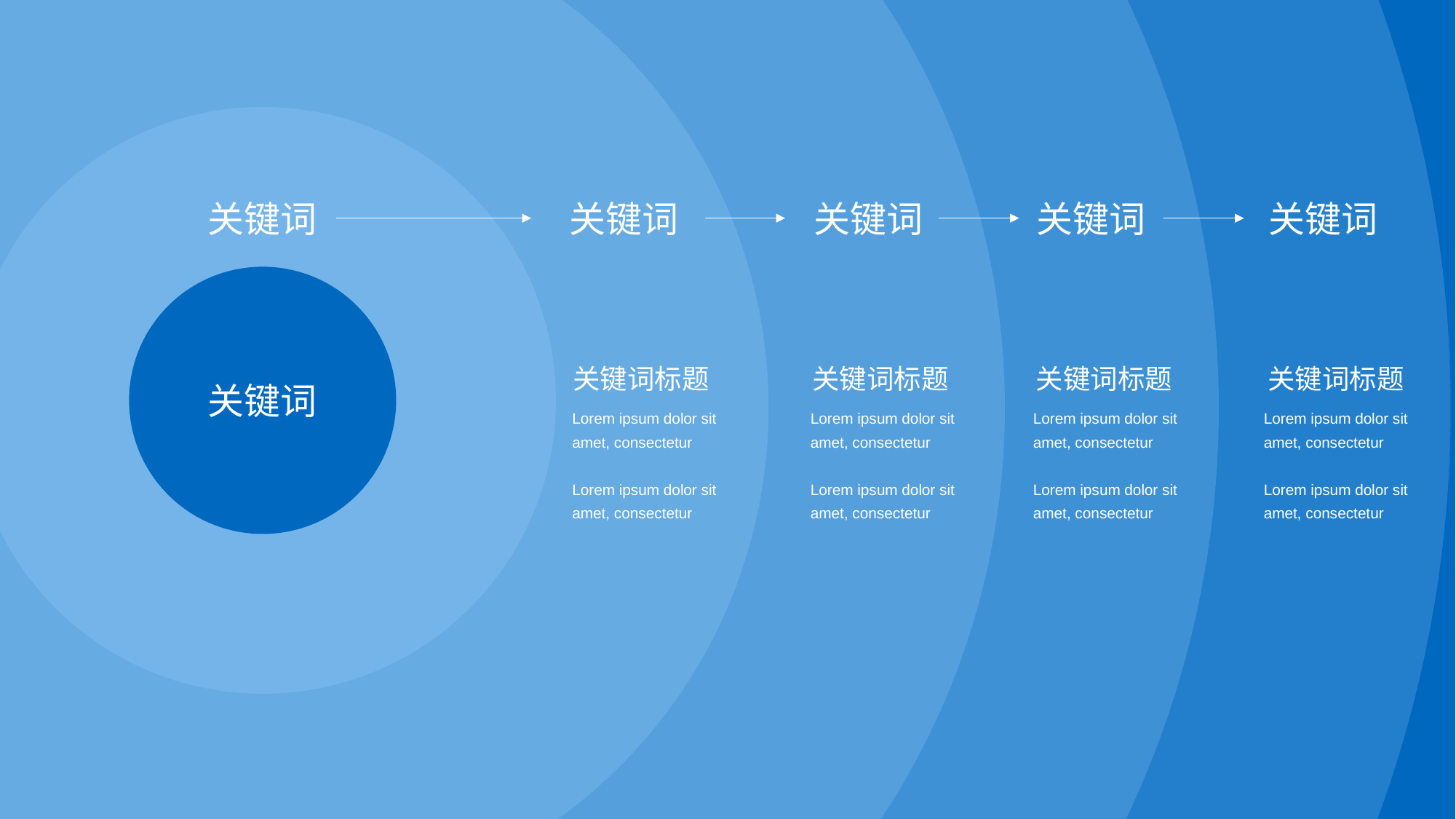

关键词
关键词
关键词
关键词
关键词

关键词标题
关键词标题
关键词标题
关键词标题
关键词
Lorem ipsum dolor sit amet, consectetur

Lorem ipsum dolor sit amet, consectetur
Lorem ipsum dolor sit amet, consectetur

Lorem ipsum dolor sit amet, consectetur
Lorem ipsum dolor sit amet, consectetur

Lorem ipsum dolor sit amet, consectetur
Lorem ipsum dolor sit amet, consectetur

Lorem ipsum dolor sit amet, consectetur